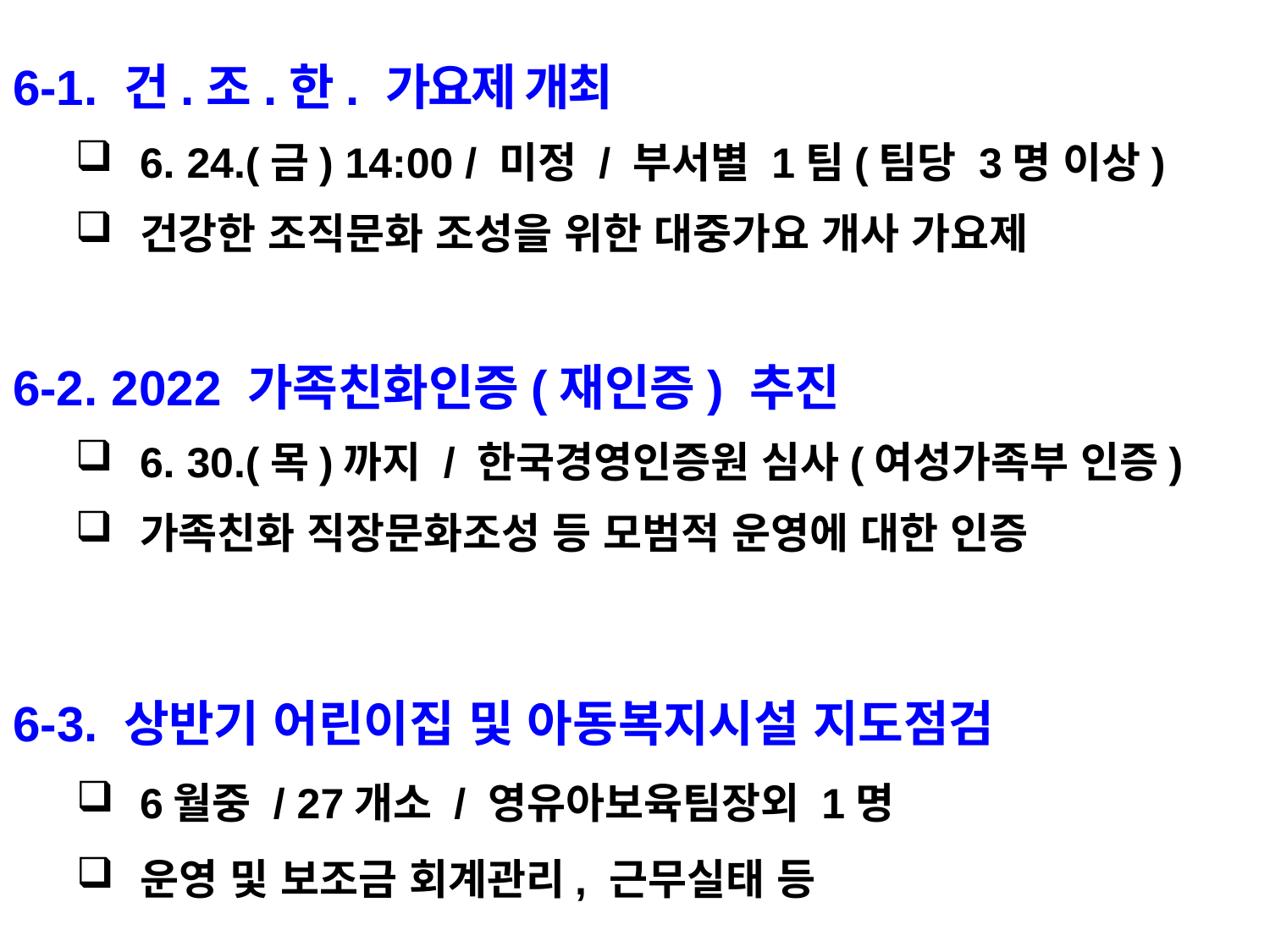

6-1. 건.조.한. 가요제 개최
6. 24.(금) 14:00 / 미정 / 부서별 1팀(팀당 3명 이상)
건강한 조직문화 조성을 위한 대중가요 개사 가요제
6-2. 2022 가족친화인증(재인증) 추진
6. 30.(목)까지 / 한국경영인증원 심사(여성가족부 인증)
가족친화 직장문화조성 등 모범적 운영에 대한 인증
6-3. 상반기 어린이집 및 아동복지시설 지도점검
6월중 / 27개소 / 영유아보육팀장외 1명
운영 및 보조금 회계관리, 근무실태 등